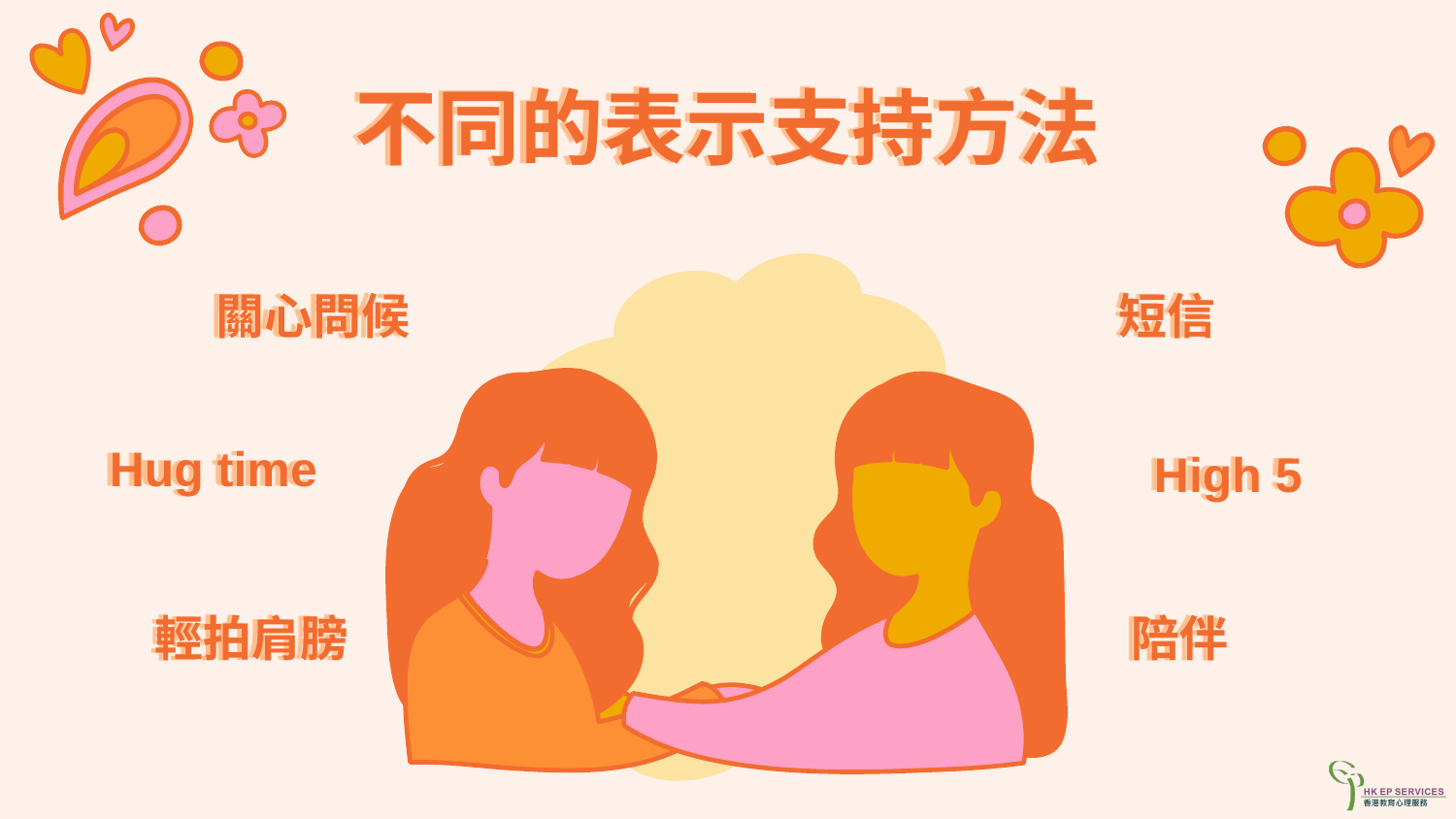

# 不同的表示支持方法

關心問候
短信

Hug time
High 5

輕拍肩膀
陪伴